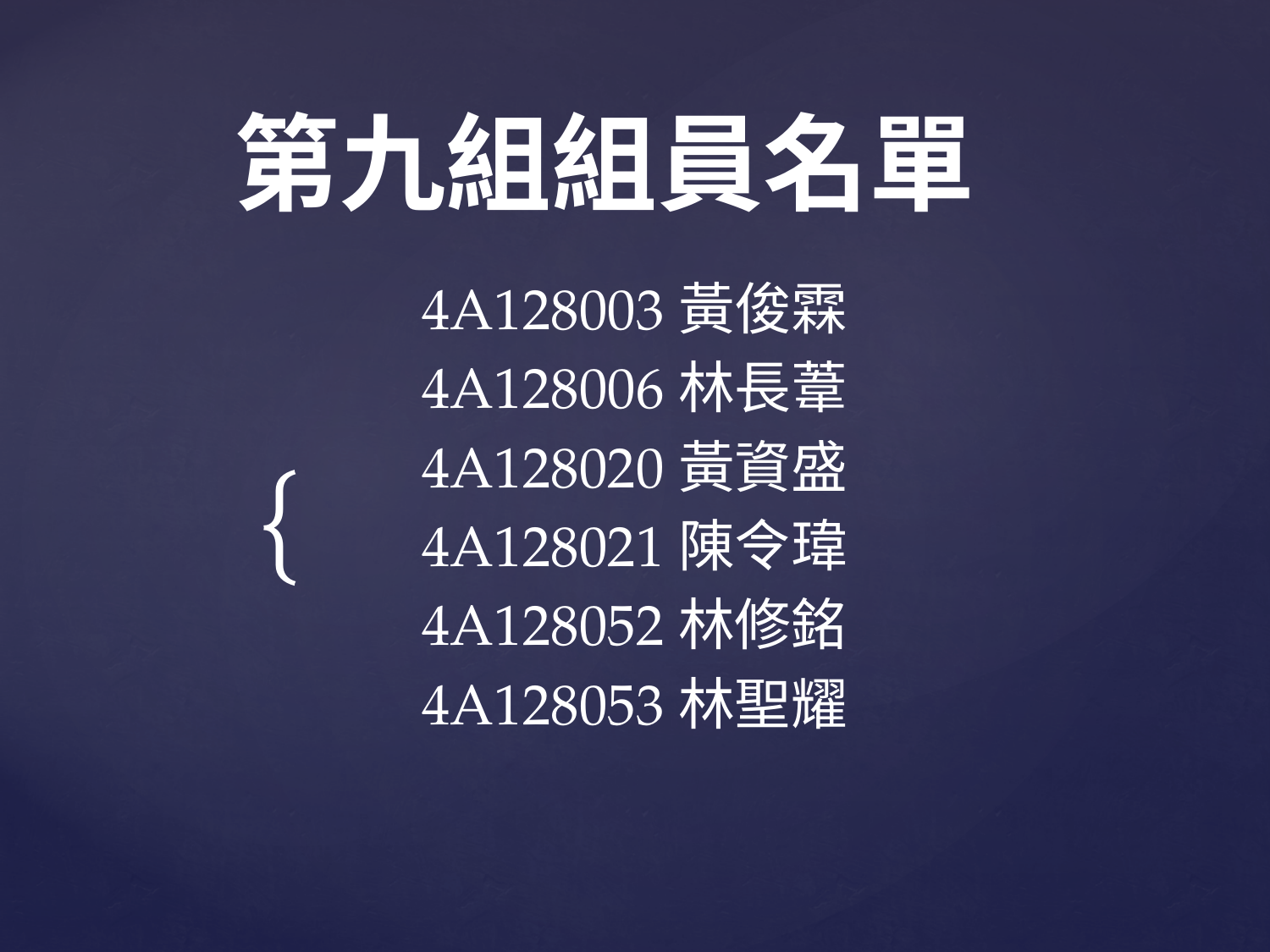

# 第九組組員名單
4A128003黃俊霖
4A128006林長葦
4A128020黃資盛
4A128021陳令瑋
4A128052林修銘
4A128053林聖耀